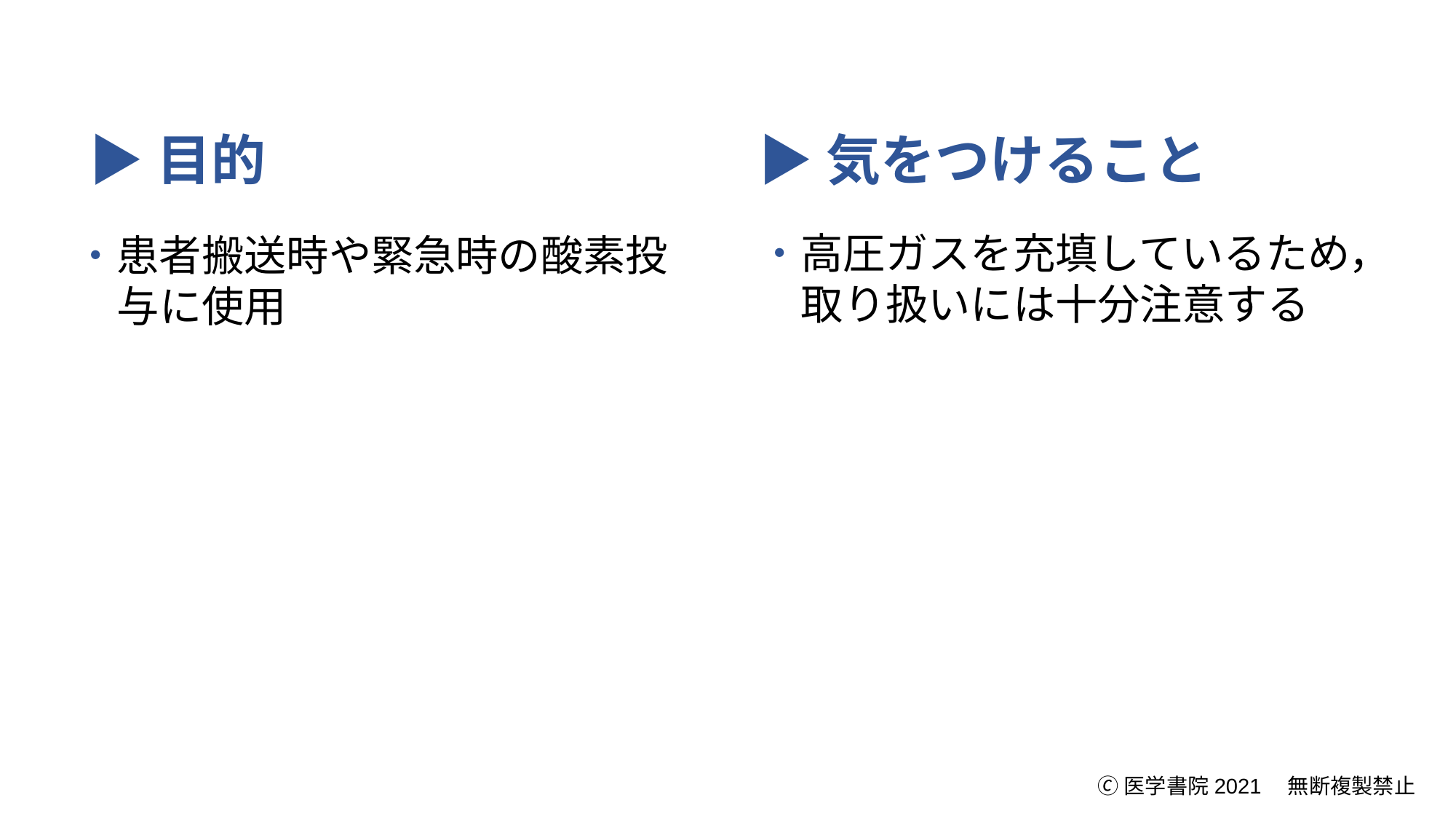

▶目的
▶気をつけること
・高圧ガスを充填しているため，
　取り扱いには十分注意する
・患者搬送時や緊急時の酸素投
　与に使用
🄫医学書院2021　無断複製禁止